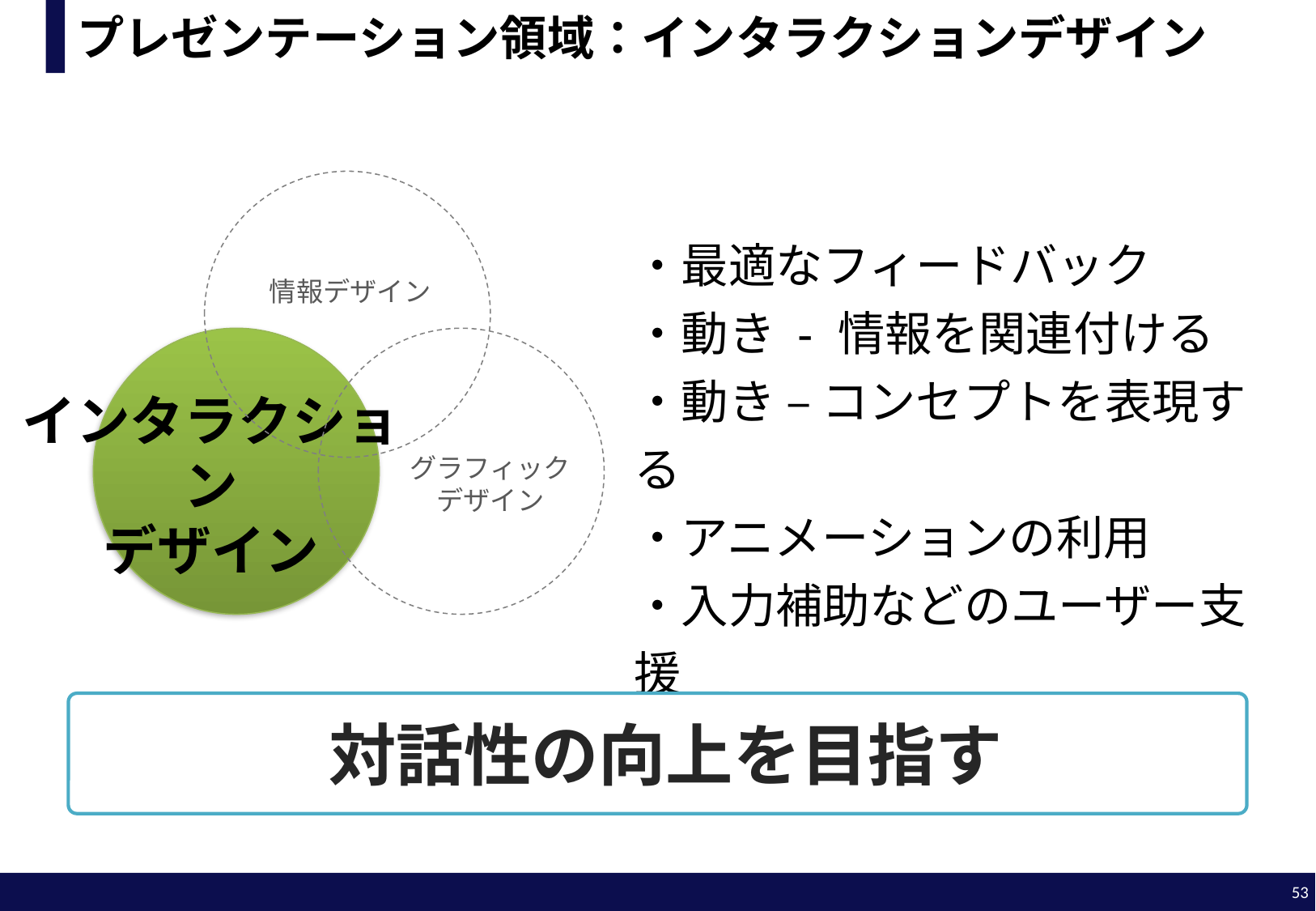

# プレゼンテーション領域：インタラクションデザイン

・最適なフィードバック
・動き - 情報を関連付ける
・動き – コンセプトを表現する
・アニメーションの利用
・入力補助などのユーザー支援
情報デザイン

インタラクション
デザイン
グラフィック
デザイン
対話性の向上を目指す